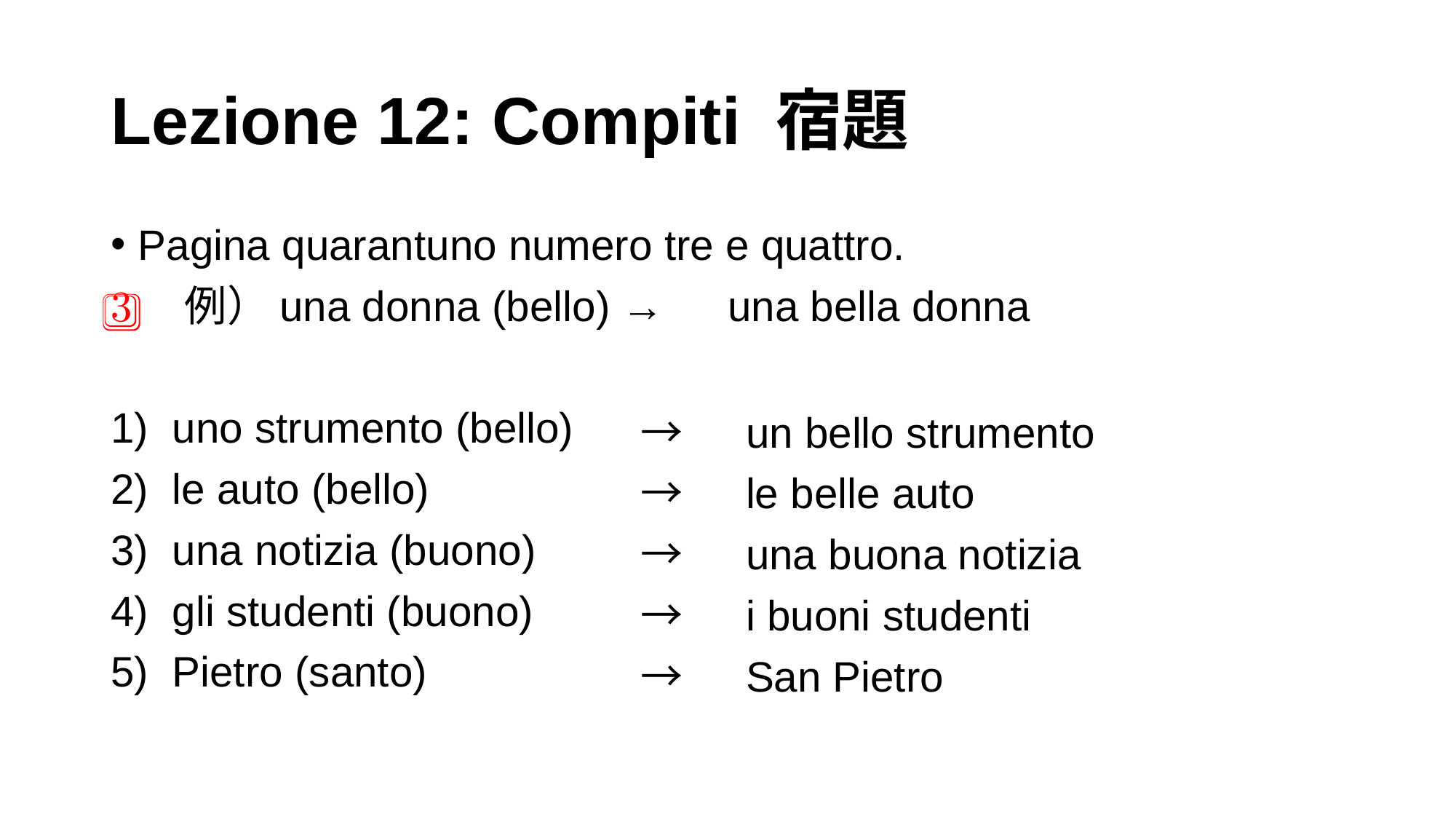

# Lezione 12: Compiti 宿題
Pagina quarantuno numero tre e quattro.
3⃣　例）una donna (bello) →　una bella donna

uno strumento (bello)
le auto (bello)
una notizia (buono)
gli studenti (buono)
Pietro (santo)

→　un bello strumento
→　le belle auto
→　una buona notizia
→　i buoni studenti
→　San Pietro